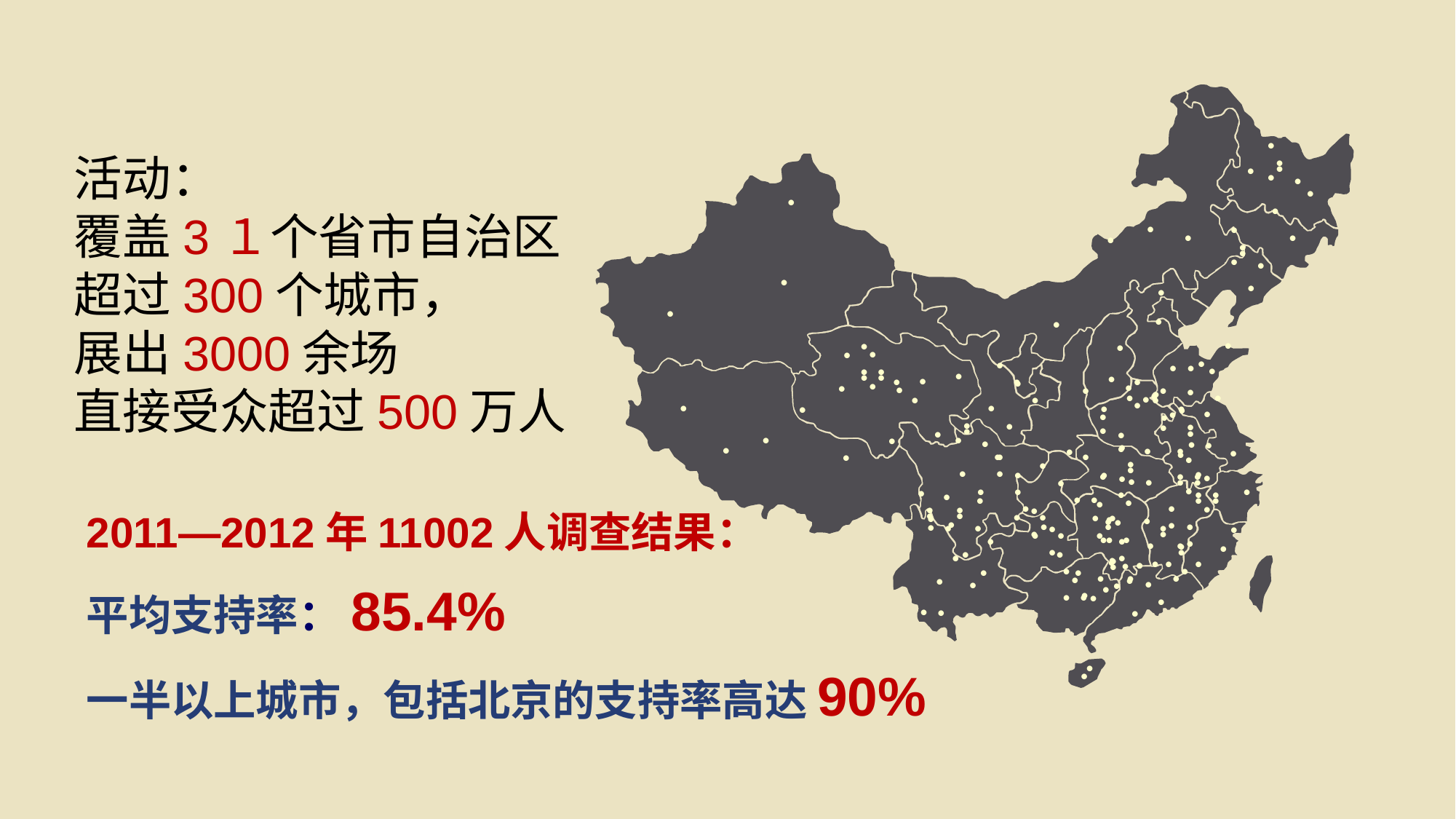

●
活动：
覆盖3１个省市自治区
超过300个城市，
展出3000余场
直接受众超过500万人
●
●

●
●

●
●
●
●
●
●
●
●

●
●
●

●

●
●
●
●
●

●

●

●
●
●
●
●
●

●
●

●
●

●
●
●
●

●

●

●
●
●
●
●
●

●

●
●
●
●
●
●
●

●

●
●
●
●
●
●

●

●
●
●
●

●
●
●

●
●
●
●
●
●
●

●

●

●
●
●
●

●

●
●
●
●
●

●
●
●
●
●
●
●
●

●

●

●
●
●

●

●
●

●
●

●

●
●
●
●
●

●
●

●

●
●

●

●
●
●

●
●
●
●
●
2011—2012年11002人调查结果：
平均支持率：85.4%
一半以上城市，包括北京的支持率高达90%
●

●

●
●

●

●
●
●

●

●

●
●
●
●

●

●

●

●

●

●
●
●
●
●
●

●

●

●

●

●
●
●
●
●
●

●

●

●

●

●

●
●
●

●
●

●

●
●
●
●

●

●

●
●
●
●

●
●
●
●

●
●
●
●

●

●

●
●
●
●
●
●
●

●
●
●
●

●
●
●

●
●
●
●
●
●
●
●

●
●